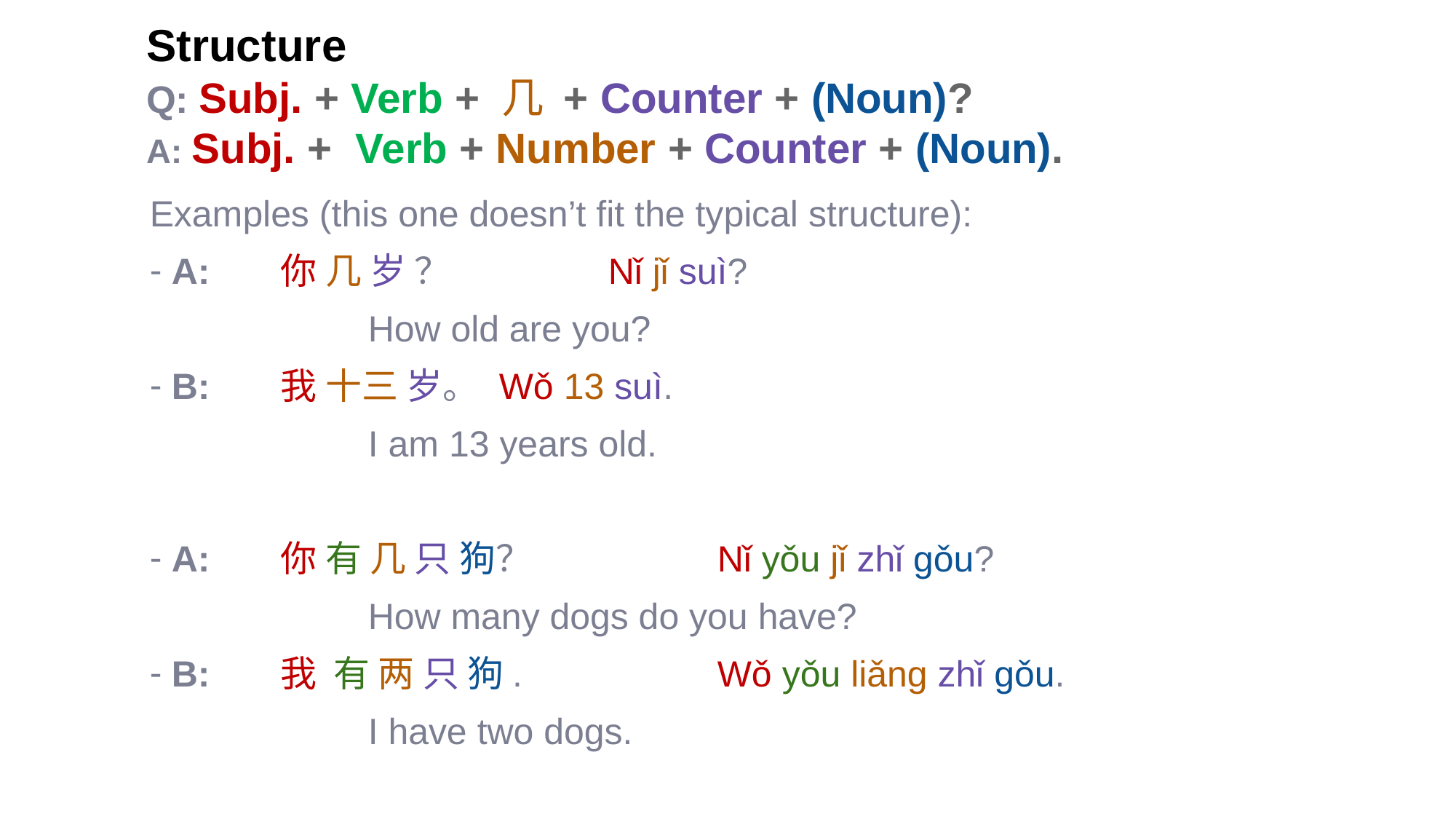

# Structure Q: Subj. + Verb + 几 + Counter + (Noun)?
A: Subj. +  Verb + Number + Counter + (Noun).
Examples (this one doesn’t fit the typical structure):
A: 	你 几 岁 ？		Nǐ jǐ suì?
		How old are you?
B: 	我 十三 岁。	Wǒ 13 suì.
		I am 13 years old.

A: 	你 有 几 只 狗？		Nǐ yǒu jǐ zhǐ gǒu?
		How many dogs do you have?
B: 	我  有 两 只 狗.		Wǒ yǒu liǎng zhǐ gǒu.
		I have two dogs.